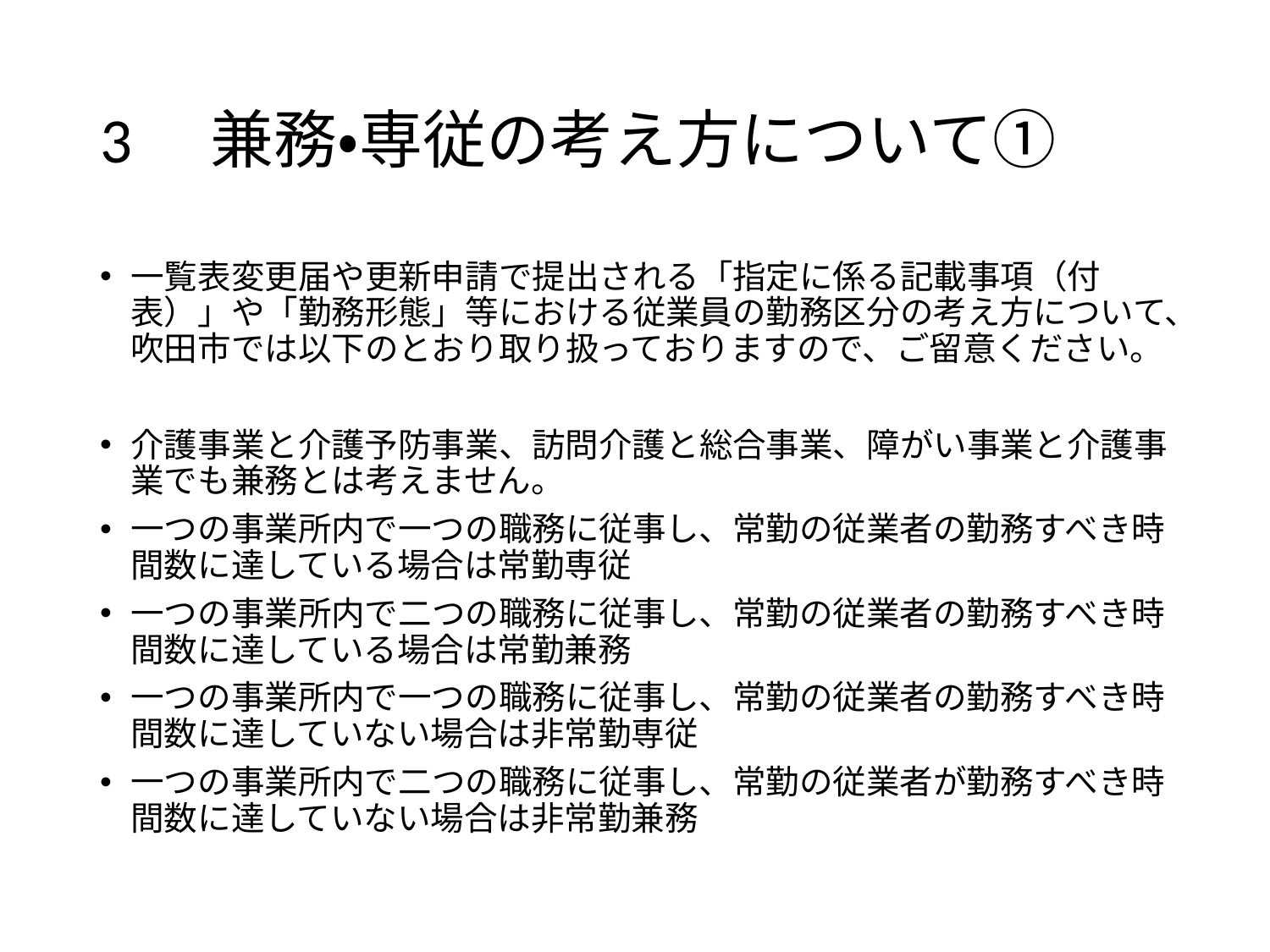

# 3　兼務・専従の考え方について①
一覧表変更届や更新申請で提出される「指定に係る記載事項（付表）」や「勤務形態」等における従業員の勤務区分の考え方について、吹田市では以下のとおり取り扱っておりますので、ご留意ください。

介護事業と介護予防事業、訪問介護と総合事業、障がい事業と介護事業でも兼務とは考えません。
一つの事業所内で一つの職務に従事し、常勤の従業者の勤務すべき時間数に達している場合は常勤専従
一つの事業所内で二つの職務に従事し、常勤の従業者の勤務すべき時間数に達している場合は常勤兼務
一つの事業所内で一つの職務に従事し、常勤の従業者の勤務すべき時間数に達していない場合は非常勤専従
一つの事業所内で二つの職務に従事し、常勤の従業者が勤務すべき時間数に達していない場合は非常勤兼務